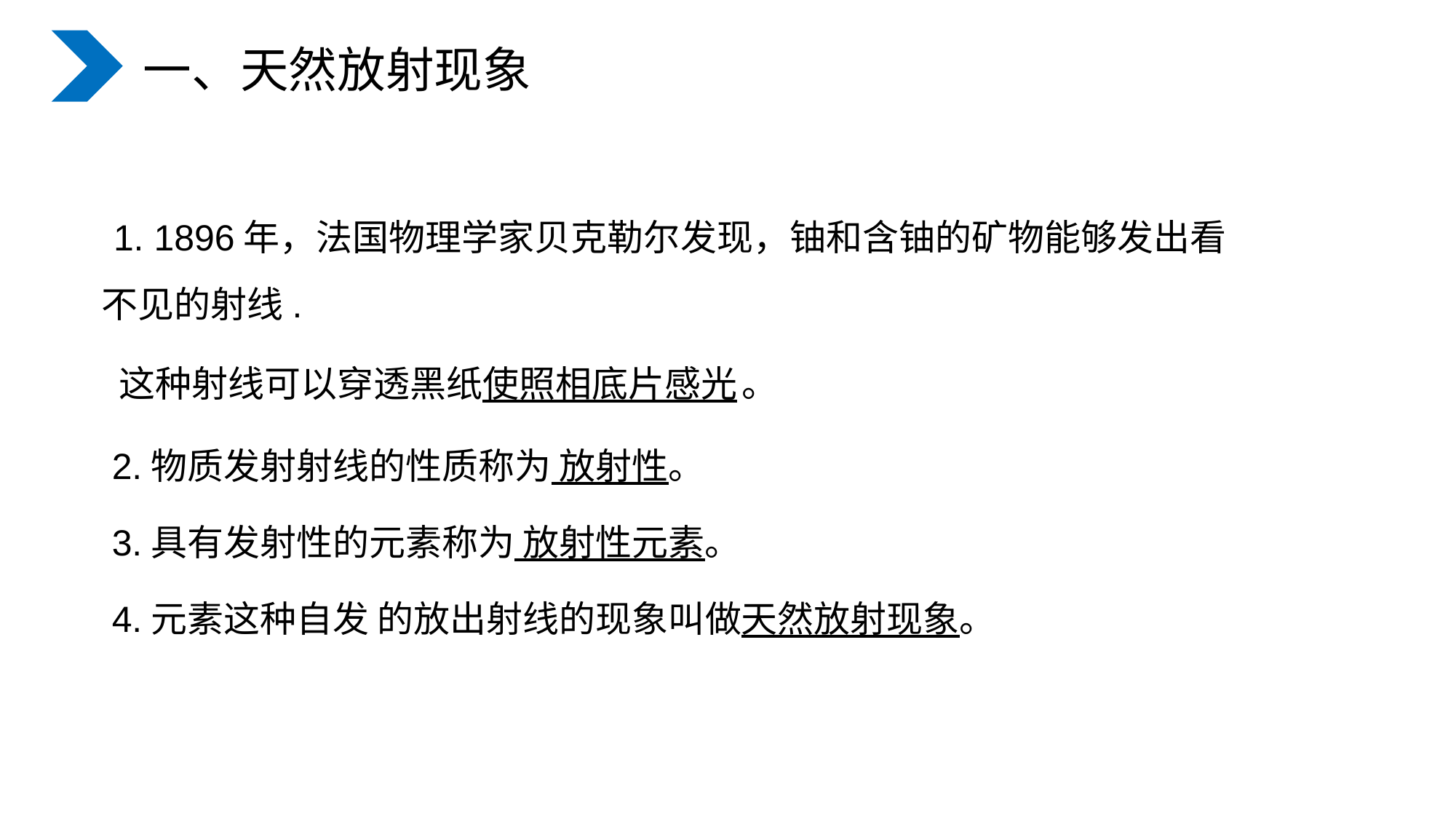

一、天然放射现象
 1. 1896年，法国物理学家贝克勒尔发现，铀和含铀的矿物能够发出看不见的射线.
 这种射线可以穿透黑纸使照相底片感光 。
 2.物质发射射线的性质称为 放射性。
 3.具有发射性的元素称为 放射性元素。
 4.元素这种自发 的放出射线的现象叫做天然放射现象。